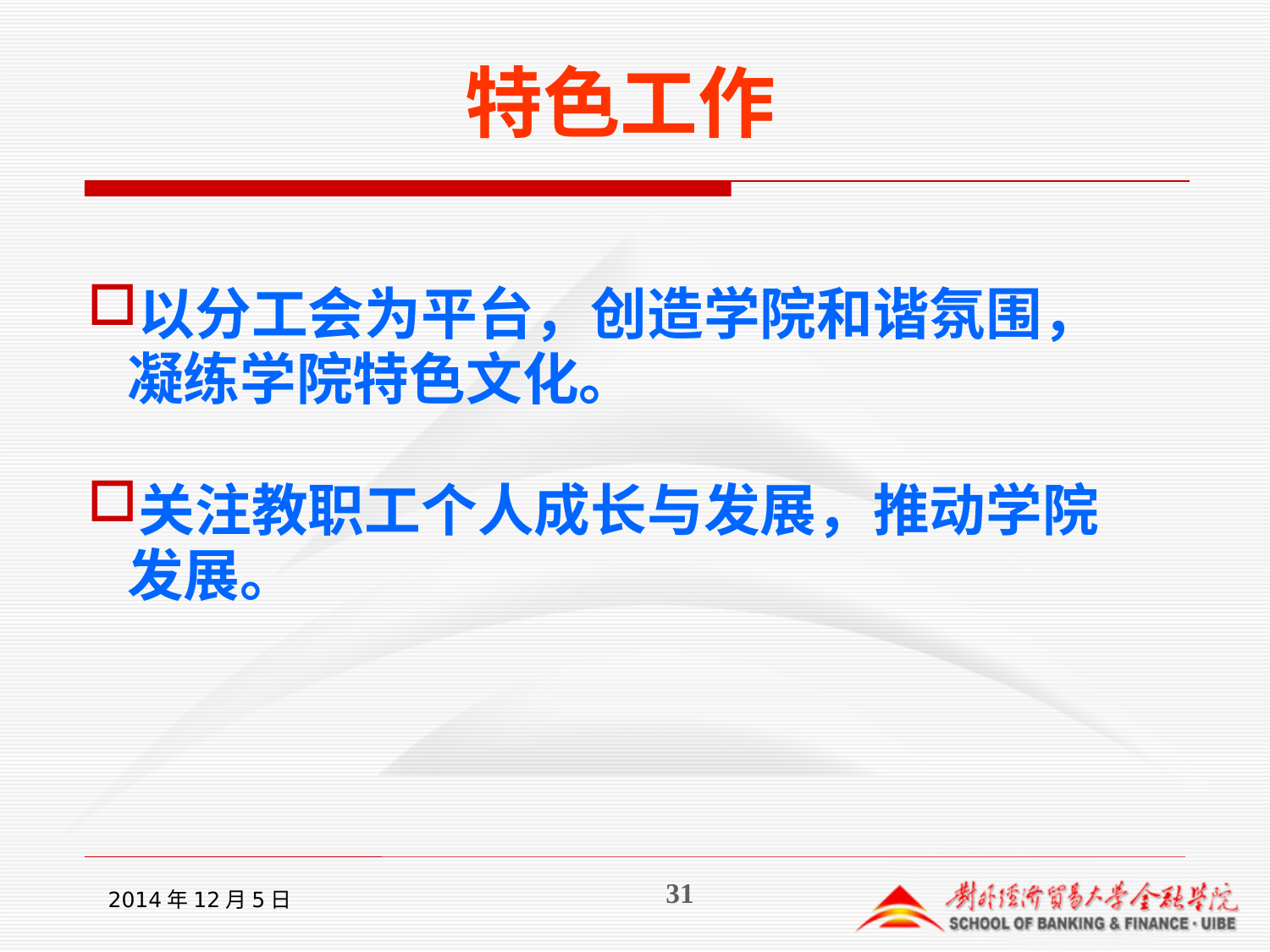

# 特色工作

以分工会为平台，创造学院和谐氛围，
  凝练学院特色文化。

关注教职工个人成长与发展，推动学院
  发展。

2014年12月5日